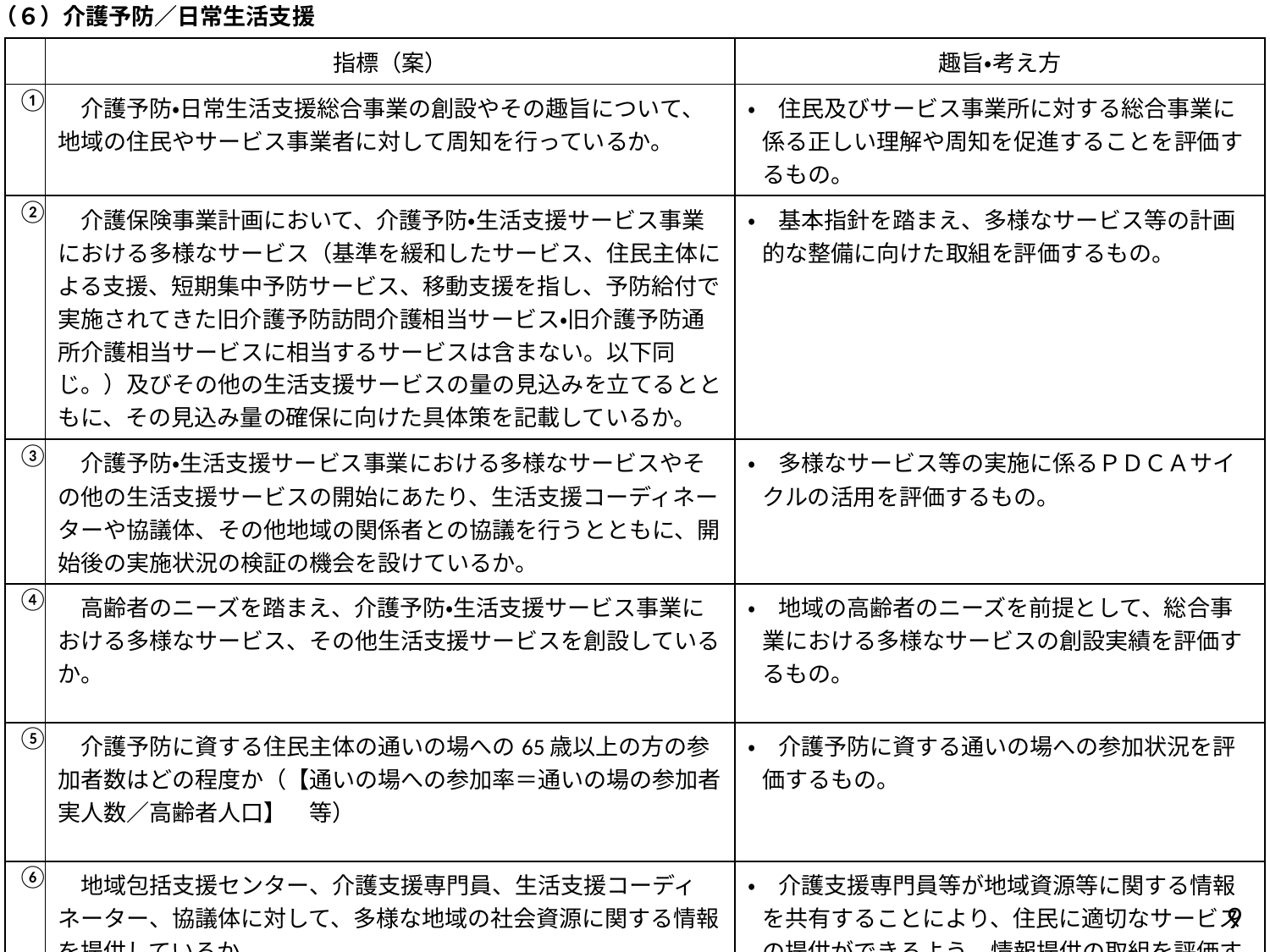

（６）介護予防／日常生活支援
|  | 指標（案） | 趣旨・考え方 |
| --- | --- | --- |
| ① | 介護予防・日常生活支援総合事業の創設やその趣旨について、地域の住民やサービス事業者に対して周知を行っているか。 | ・　住民及びサービス事業所に対する総合事業に係る正しい理解や周知を促進することを評価するもの。 |
| ② | 介護保険事業計画において、介護予防・生活支援サービス事業における多様なサービス（基準を緩和したサービス、住民主体による支援、短期集中予防サービス、移動支援を指し、予防給付で実施されてきた旧介護予防訪問介護相当サービス・旧介護予防通所介護相当サービスに相当するサービスは含まない。以下同じ。）及びその他の生活支援サービスの量の見込みを立てるとともに、その見込み量の確保に向けた具体策を記載しているか。 | ・　基本指針を踏まえ、多様なサービス等の計画的な整備に向けた取組を評価するもの。 |
| ③ | 介護予防・生活支援サービス事業における多様なサービスやその他の生活支援サービスの開始にあたり、生活支援コーディネーターや協議体、その他地域の関係者との協議を行うとともに、開始後の実施状況の検証の機会を設けているか。 | ・　多様なサービス等の実施に係るＰＤＣＡサイクルの活用を評価するもの。 |
| ④ | 高齢者のニーズを踏まえ、介護予防・生活支援サービス事業における多様なサービス、その他生活支援サービスを創設しているか。 | ・　地域の高齢者のニーズを前提として、総合事業における多様なサービスの創設実績を評価するもの。 |
| ⑤ | 介護予防に資する住民主体の通いの場への65歳以上の方の参加者数はどの程度か（【通いの場への参加率＝通いの場の参加者実人数／高齢者人口】　等） | ・　介護予防に資する通いの場への参加状況を評価するもの。 |
| ⑥ | 地域包括支援センター、介護支援専門員、生活支援コーディネーター、協議体に対して、多様な地域の社会資源に関する情報を提供しているか。 | ・　介護支援専門員等が地域資源等に関する情報を共有することにより、住民に適切なサービスの提供ができるよう、情報提供の取組を評価するもの。 |
9